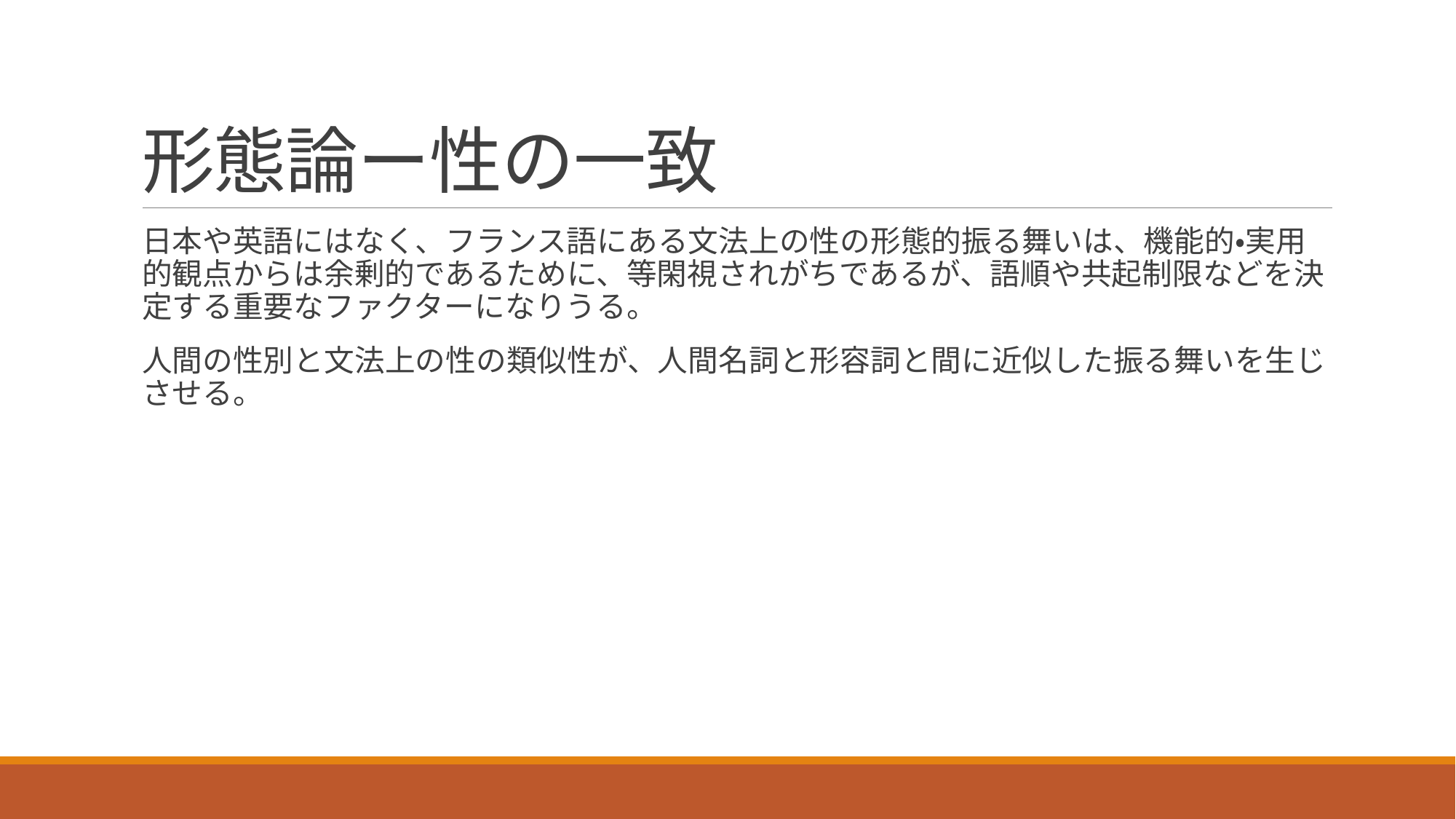

# 形態論ー性の一致
日本や英語にはなく、フランス語にある文法上の性の形態的振る舞いは、機能的・実用的観点からは余剰的であるために、等閑視されがちであるが、語順や共起制限などを決定する重要なファクターになりうる。
人間の性別と文法上の性の類似性が、人間名詞と形容詞と間に近似した振る舞いを生じさせる。